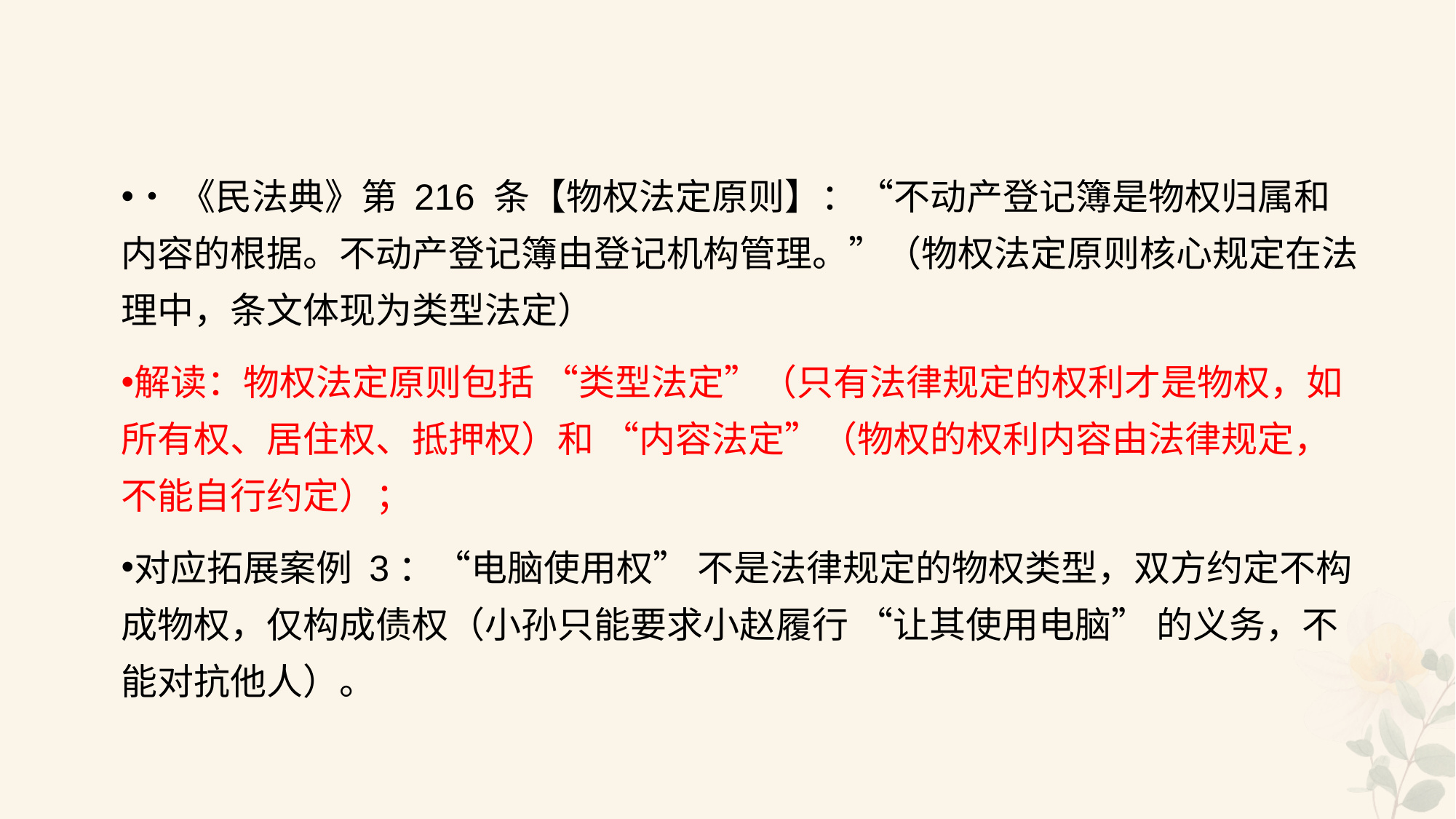

#
•《民法典》第 216 条【物权法定原则】：“不动产登记簿是物权归属和内容的根据。不动产登记簿由登记机构管理。”（物权法定原则核心规定在法理中，条文体现为类型法定）
解读：物权法定原则包括 “类型法定”（只有法律规定的权利才是物权，如所有权、居住权、抵押权）和 “内容法定”（物权的权利内容由法律规定，不能自行约定）；
对应拓展案例 3：“电脑使用权” 不是法律规定的物权类型，双方约定不构成物权，仅构成债权（小孙只能要求小赵履行 “让其使用电脑” 的义务，不能对抗他人）。